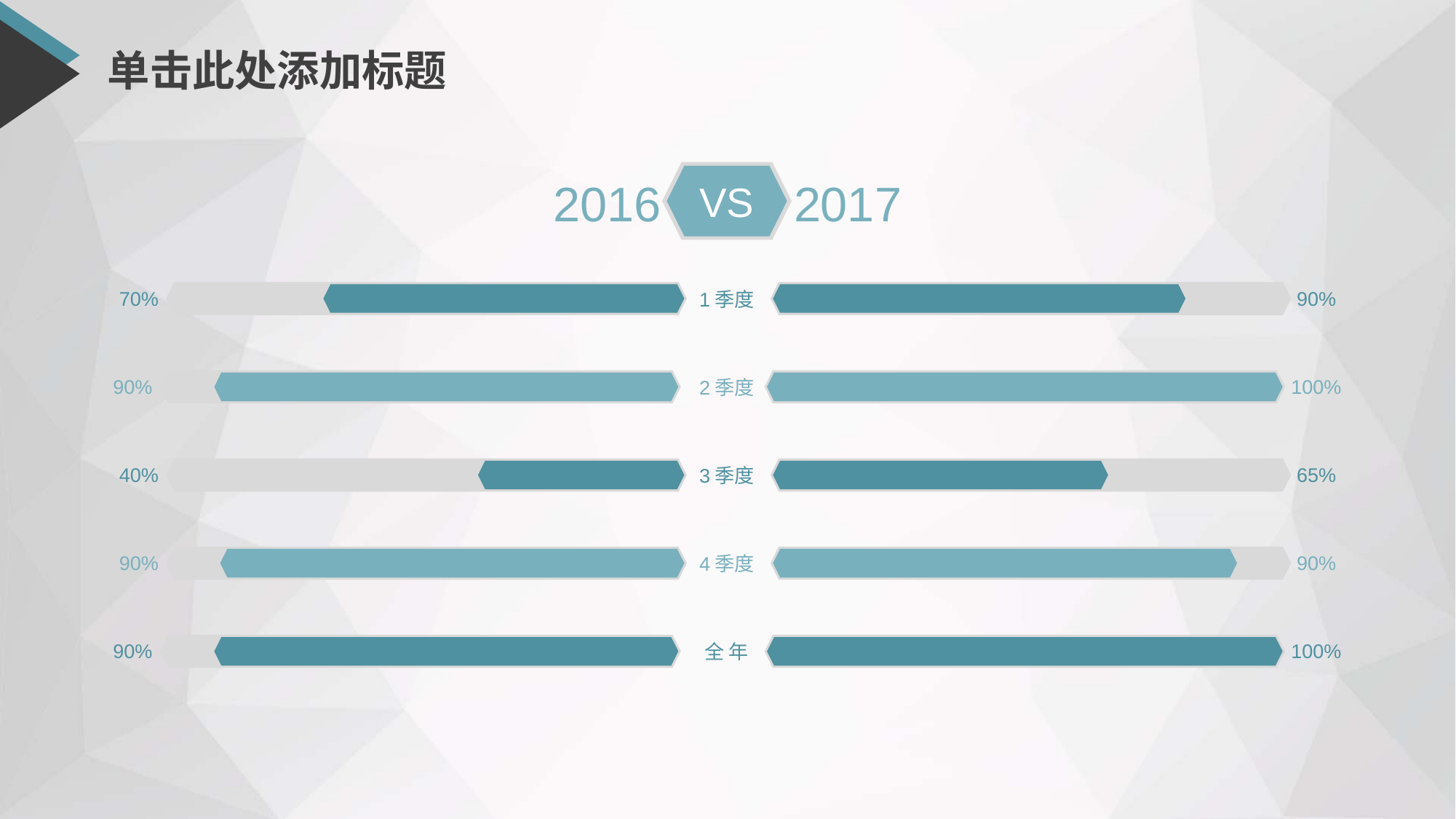

# 单击此处添加标题

VS
2016
2017
70%
90%
1季度

90%
100%
2季度

40%
65%
3季度

90%
90%
4季度

90%
100%
全 年